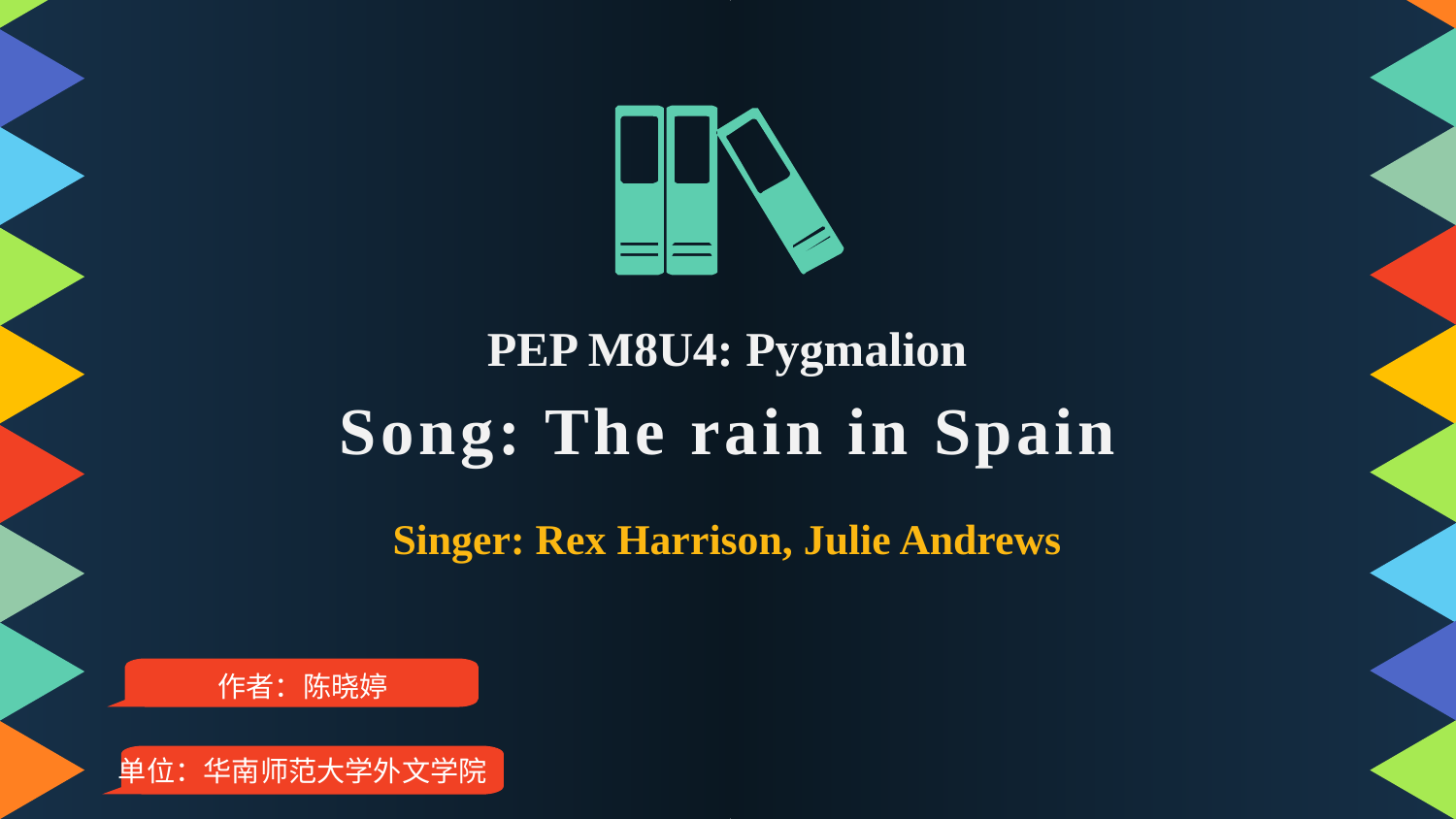

PEP M8U4: Pygmalion
Song: The rain in Spain
Singer: Rex Harrison, Julie Andrews

作者：陈晓婷
单位：华南师范大学外文学院